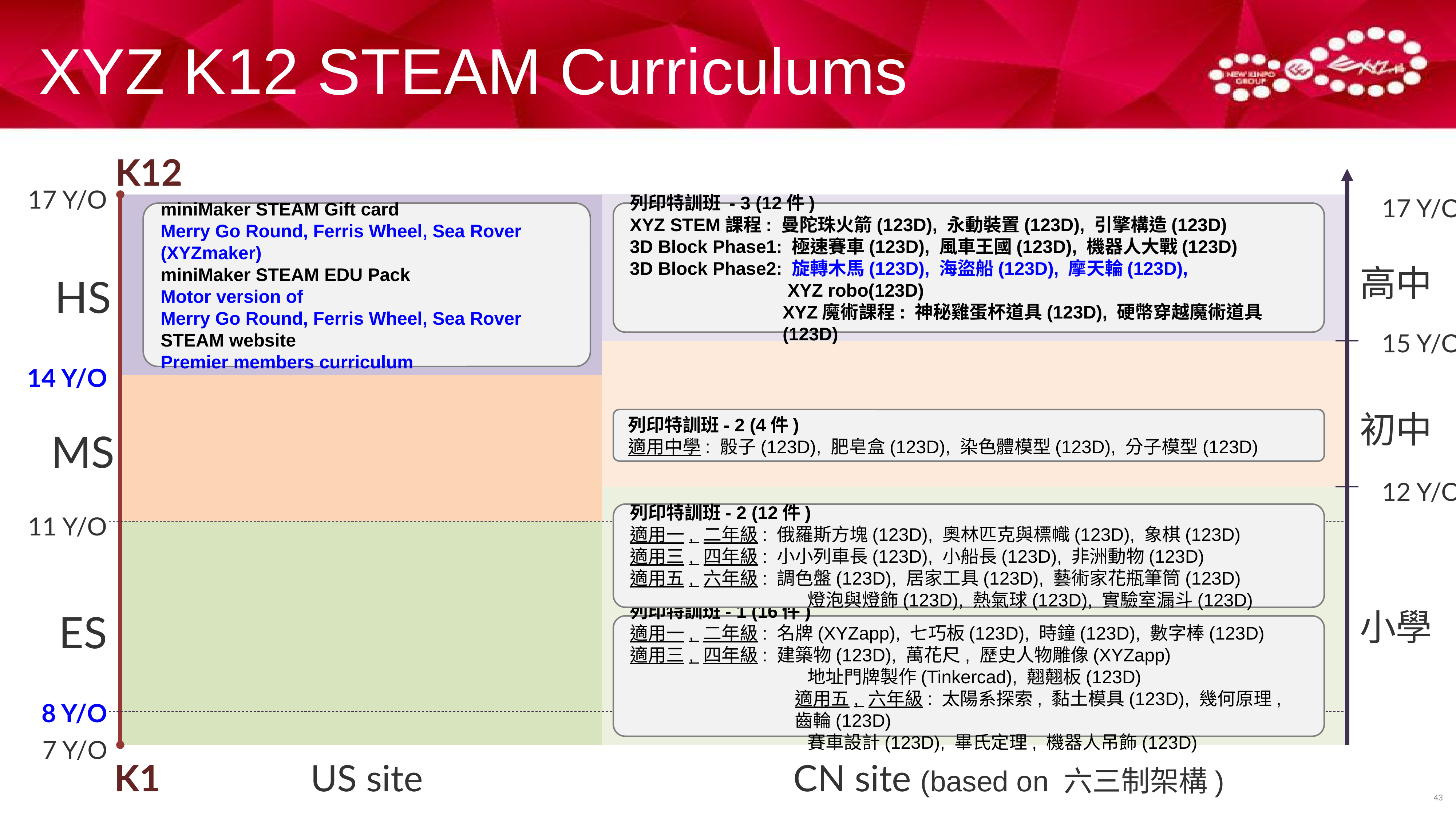

# XYZ K12 STEAM Curriculums
K12
17 Y/O
17 Y/O

miniMaker STEAM Gift card
Merry Go Round, Ferris Wheel, Sea Rover
(XYZmaker)
miniMaker STEAM EDU Pack
Motor version of
Merry Go Round, Ferris Wheel, Sea Rover
STEAM website
Premier members curriculum
列印特訓班 - 3 (12件)
XYZ STEM課程: 曼陀珠火箭(123D), 永動裝置(123D), 引擎構造(123D)
3D Block Phase1: 極速賽車(123D), 風車王國(123D), 機器人大戰(123D)
3D Block Phase2: 旋轉木馬(123D), 海盜船(123D), 摩天輪(123D),
 XYZ robo(123D)
XYZ魔術課程: 神秘雞蛋杯道具(123D), 硬幣穿越魔術道具(123D)
高中
HS
15 Y/O

14 Y/O

初中
列印特訓班- 2 (4件)
適用中學: 骰子(123D), 肥皂盒(123D), 染色體模型(123D), 分子模型(123D)
MS
12 Y/O

列印特訓班- 2 (12件)
適用一, 二年級: 俄羅斯方塊(123D), 奧林匹克與標幟(123D), 象棋(123D)
適用三, 四年級: 小小列車長(123D), 小船長(123D), 非洲動物(123D)
適用五, 六年級: 調色盤(123D), 居家工具(123D), 藝術家花瓶筆筒(123D)
  燈泡與燈飾(123D), 熱氣球(123D), 實驗室漏斗(123D)
11 Y/O

小學
ES
列印特訓班- 1 (16件)
適用一, 二年級: 名牌(XYZapp), 七巧板(123D), 時鐘(123D), 數字棒(123D)
適用三, 四年級: 建築物(123D), 萬花尺, 歷史人物雕像(XYZapp)
  地址門牌製作(Tinkercad), 翹翹板(123D)
適用五, 六年級: 太陽系探索, 黏土模具(123D), 幾何原理, 齒輪(123D)
  賽車設計(123D), 畢氏定理, 機器人吊飾(123D)
8 Y/O
7 Y/O
K1
US site
CN site (based on 六三制架構)